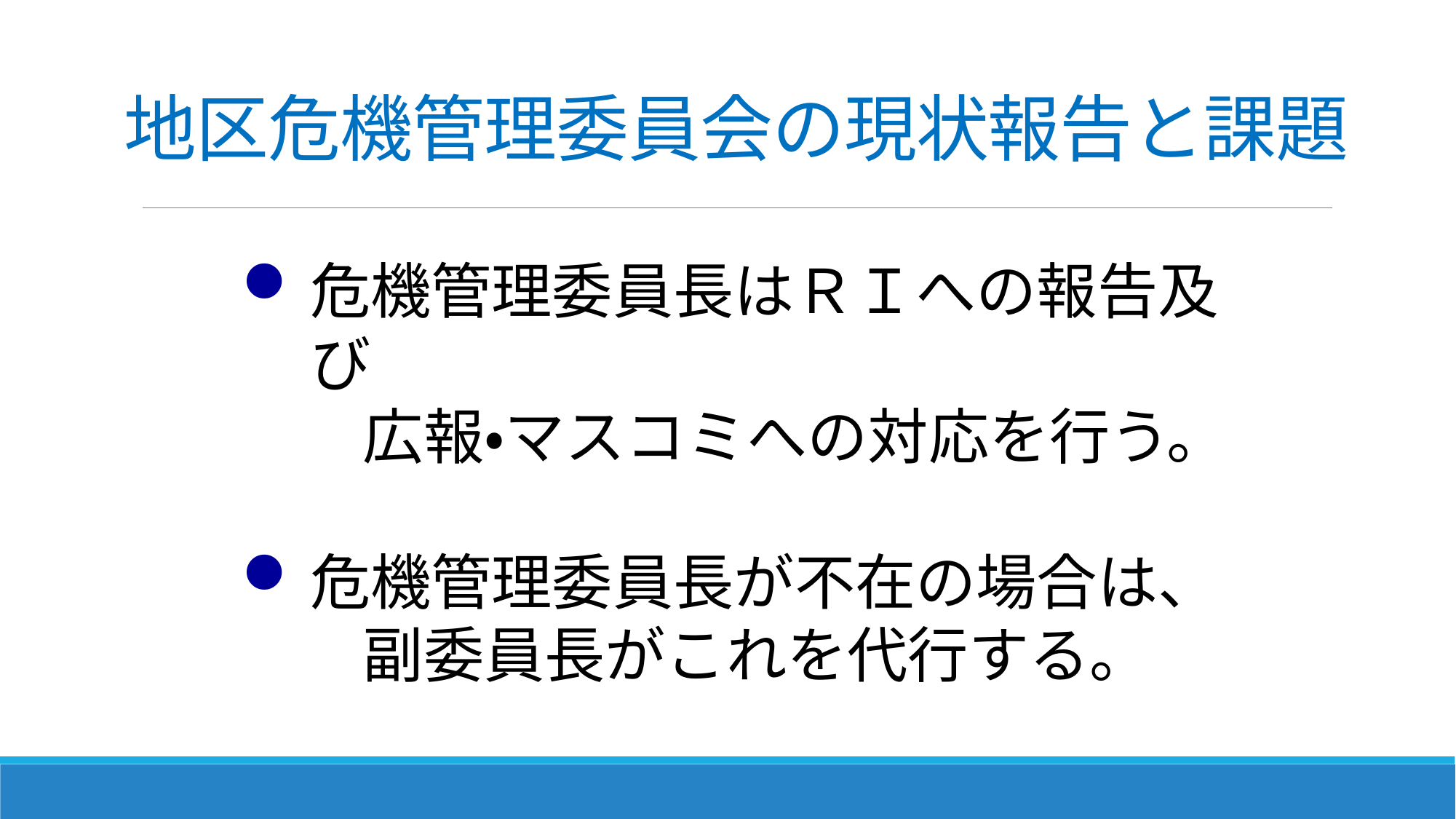

# 地区危機管理委員会の現状報告と課題
危機管理委員長はＲＩへの報告及び
　　広報・マスコミへの対応を行う。

危機管理委員長が不在の場合は、
　　副委員長がこれを代行する。